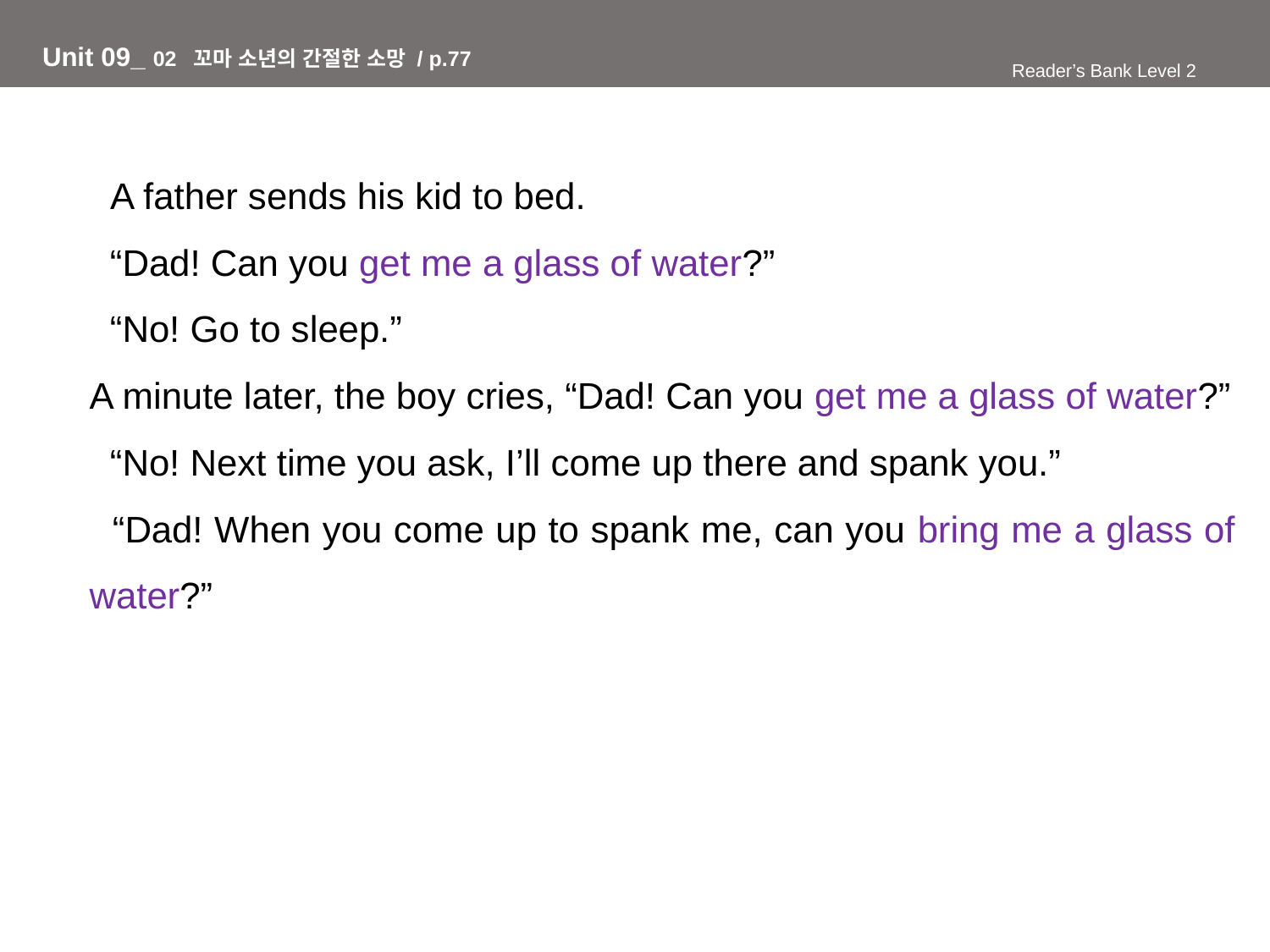

# Unit 09_ 02  꼬마 소년의 간절한 소망 / p.77
Reader’s Bank Level 2

  A father sends his kid to bed.
  “Dad! Can you get me a glass of water?”
  “No! Go to sleep.”
A minute later, the boy cries, “Dad! Can you get me a glass of water?”
  “No! Next time you ask, I’ll come up there and spank you.”
  “Dad! When you come up to spank me, can you bring me a glass of water?”